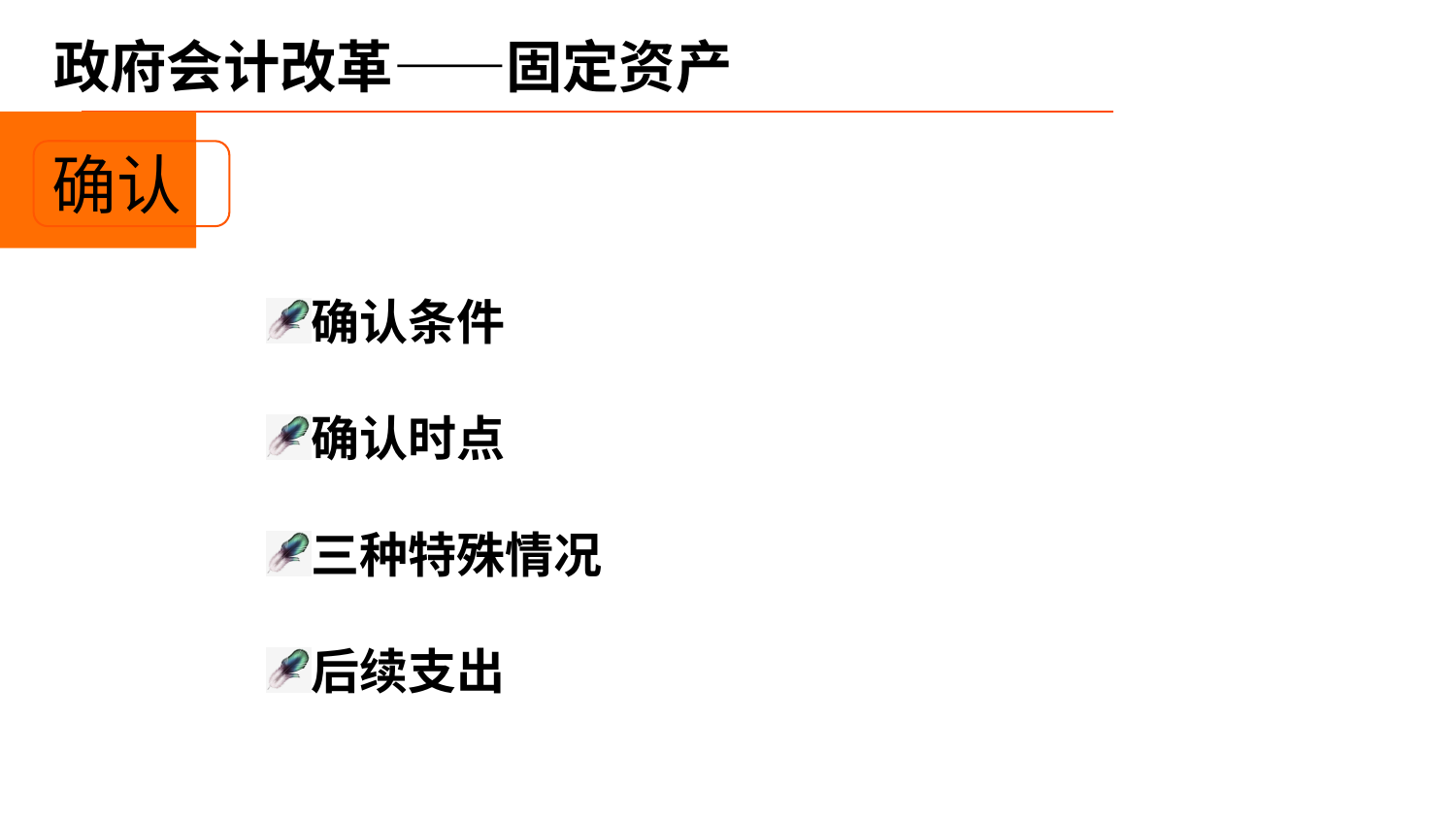

# 政府会计改革——固定资产

确认
确认条件
确认时点
三种特殊情况
后续支出
例：4